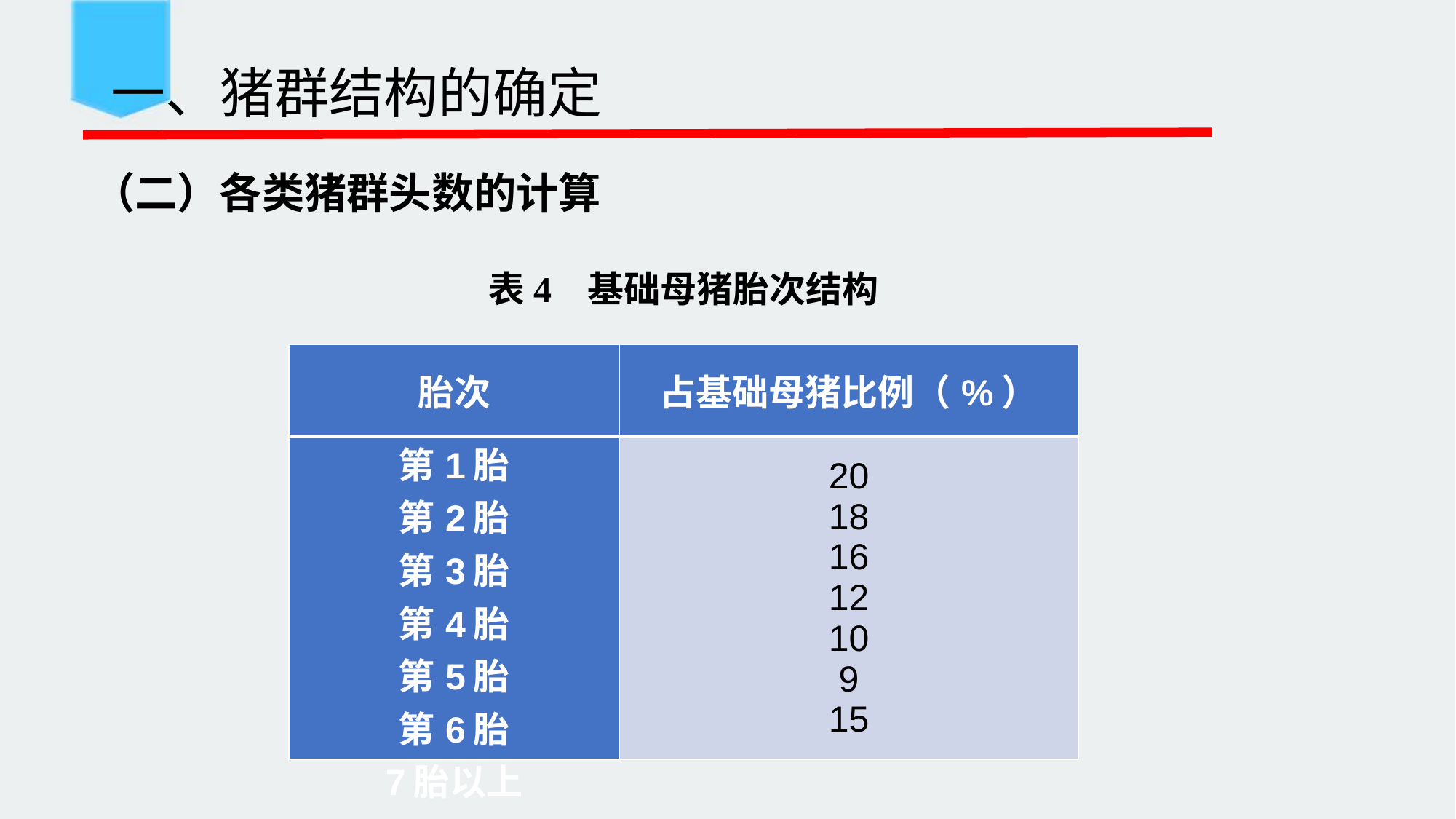

# 一、猪群结构的确定
（二）各类猪群头数的计算
表4   基础母猪胎次结构
| 胎次 | 占基础母猪比例（%） |
| --- | --- |
| 第1胎 第2胎 第3胎 第4胎 第5胎 第6胎 7胎以上 | 20 18 16 12 10 9 15 |